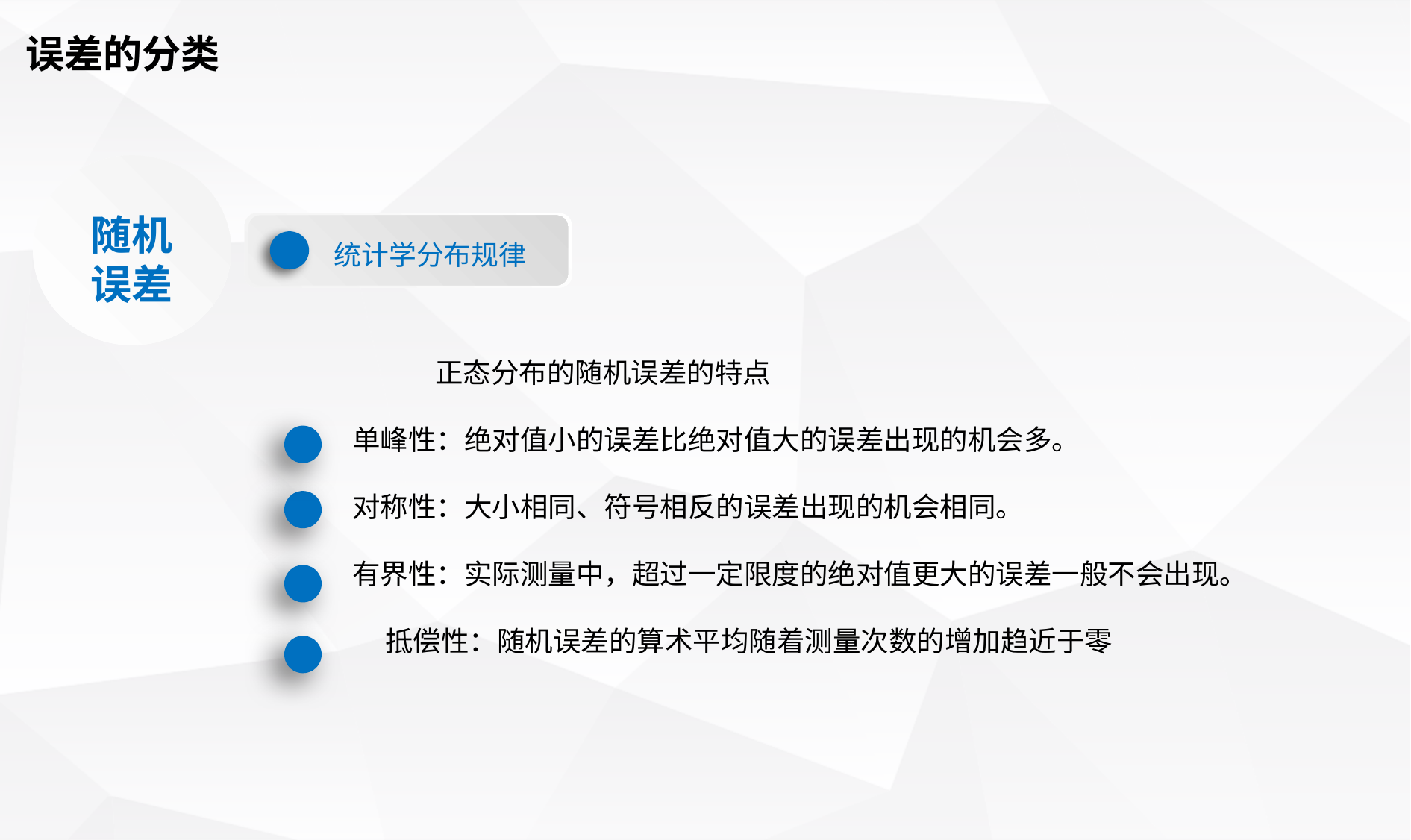

误差的分类

随机
误差

统计学分布规律
            正态分布的随机误差的特点单峰性：绝对值小的误差比绝对值大的误差出现的机会多。对称性：大小相同、符号相反的误差出现的机会相同。有界性：实际测量中，超过一定限度的绝对值更大的误差一般不会出现。抵偿性：随机误差的算术平均随着测量次数的增加趋近于零